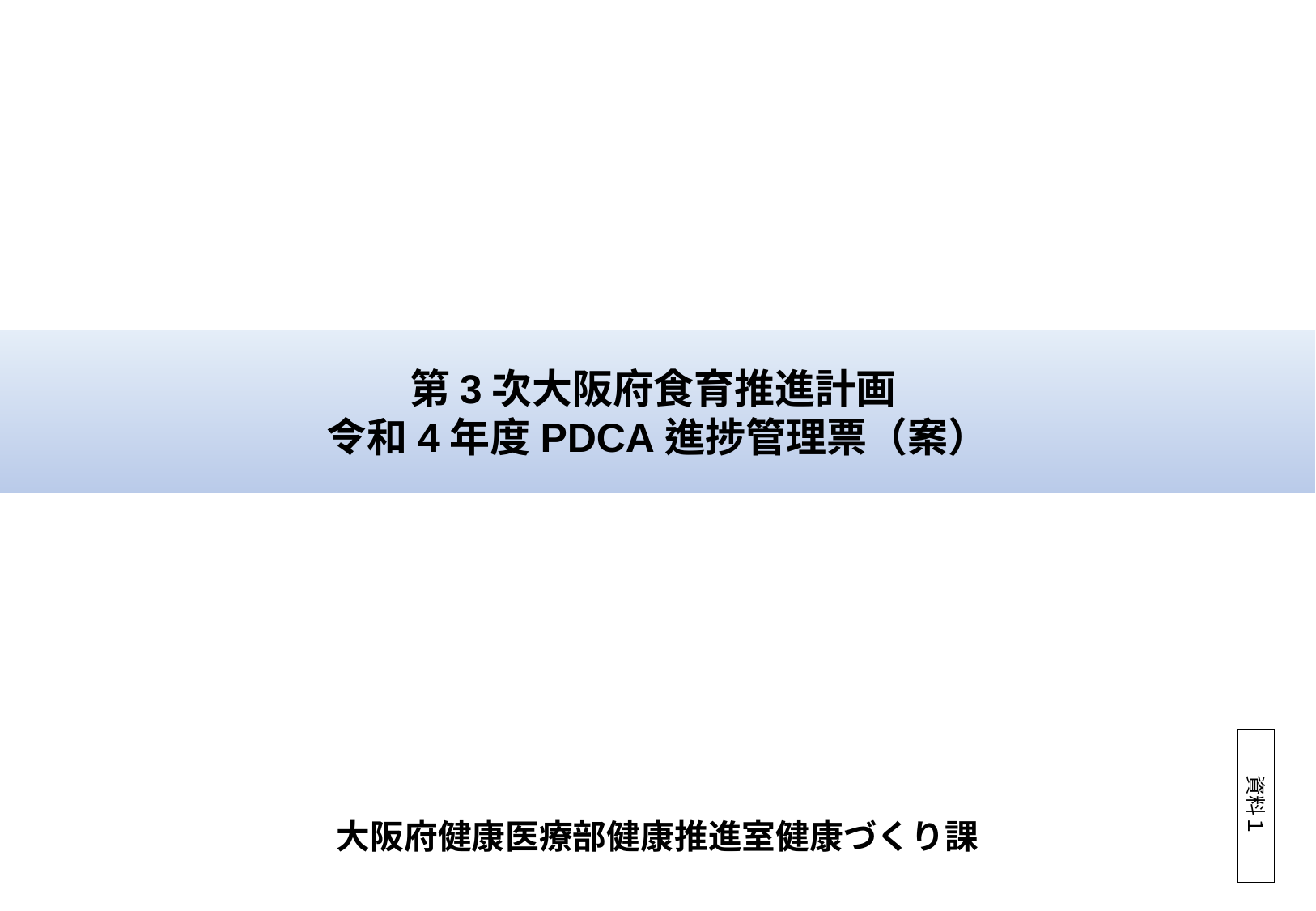

第3次大阪府食育推進計画
令和4年度PDCA進捗管理票（案）
資料１
大阪府健康医療部健康推進室健康づくり課